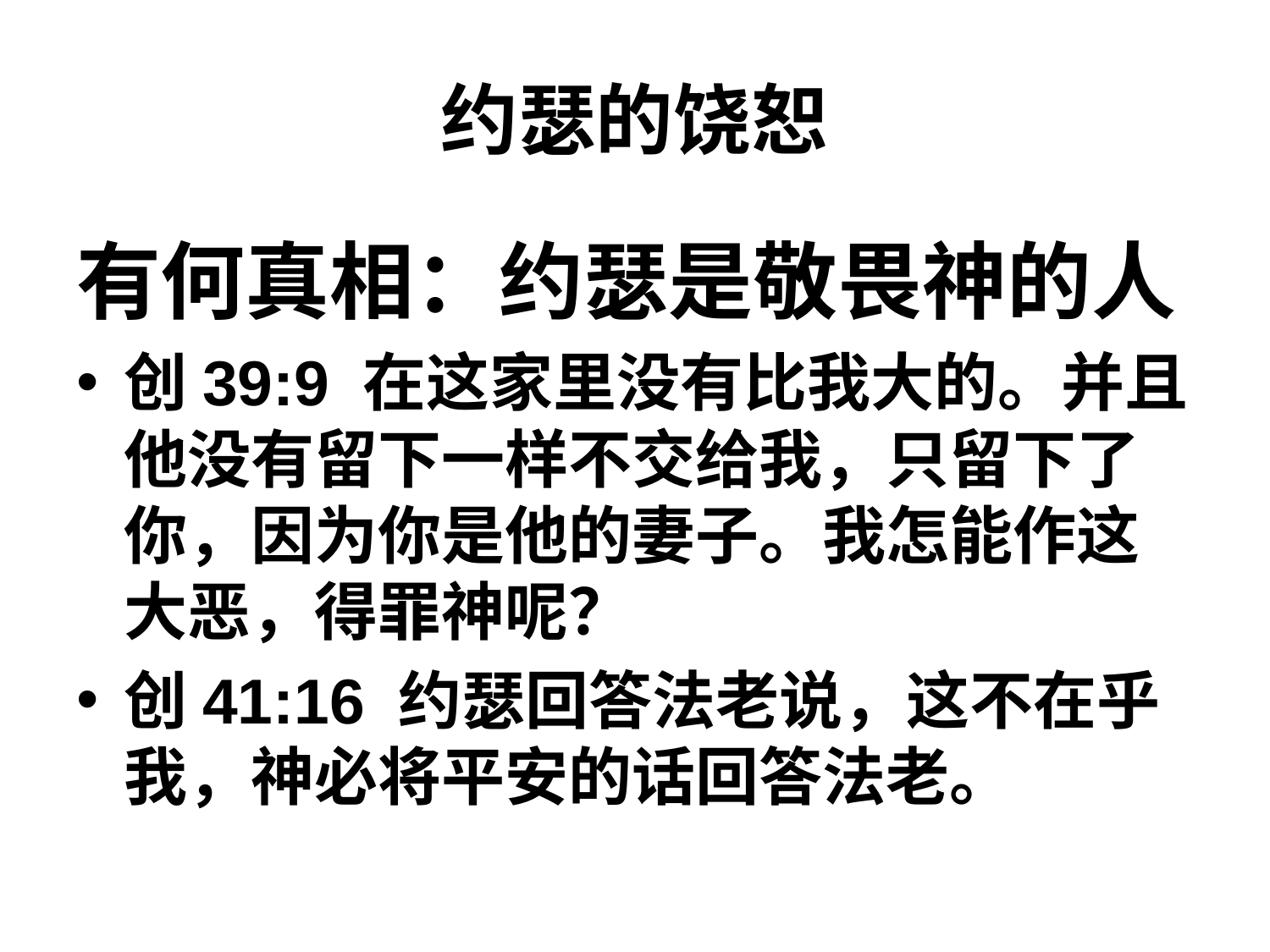

# 约瑟的饶恕
有何真相：约瑟是敬畏神的人
创39:9 在这家里没有比我大的。并且他没有留下一样不交给我，只留下了你，因为你是他的妻子。我怎能作这大恶，得罪神呢？
创41:16 约瑟回答法老说，这不在乎我，神必将平安的话回答法老。